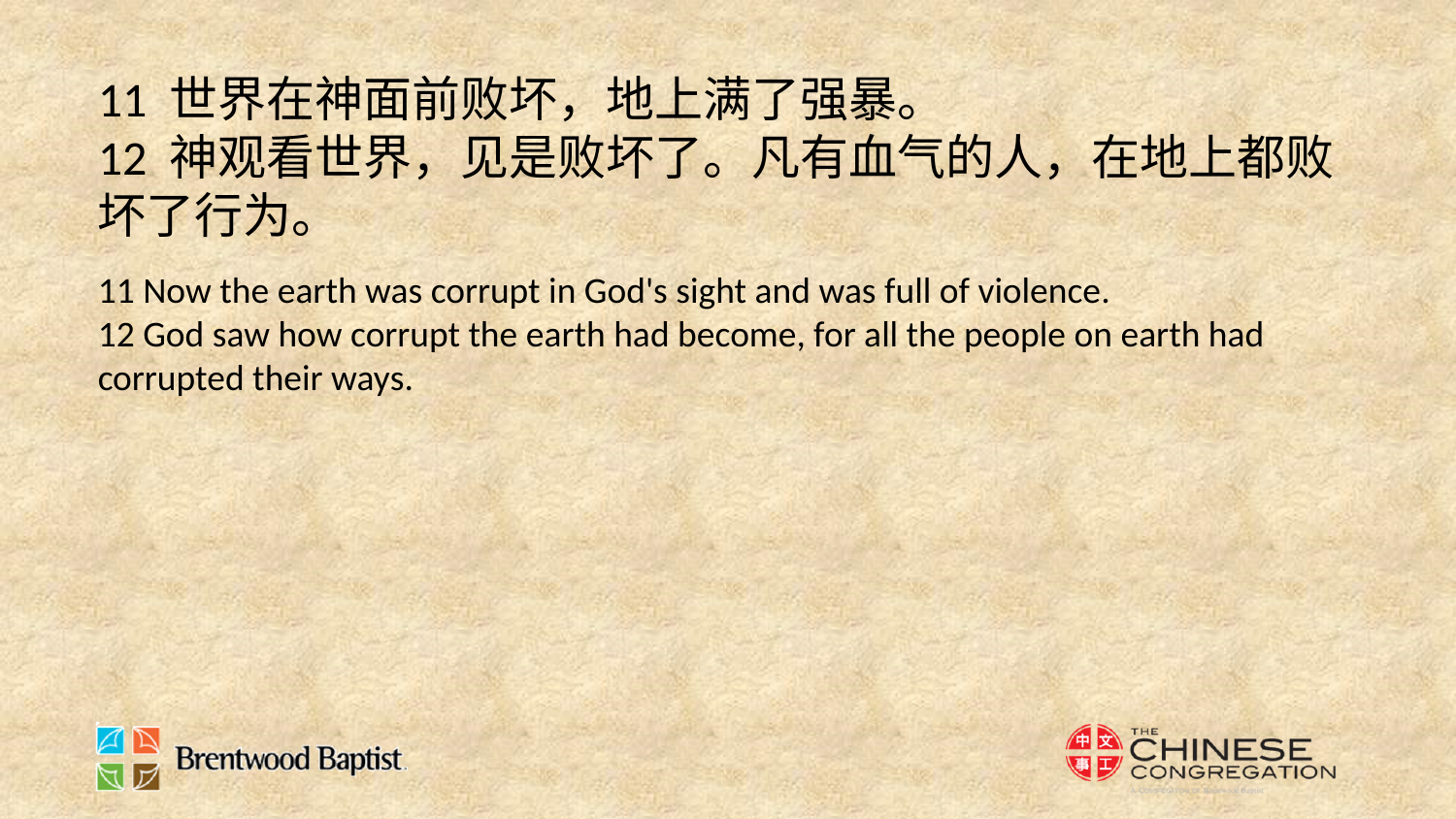

11 世界在神面前败坏，地上满了强暴。
12 神观看世界，见是败坏了。凡有血气的人，在地上都败坏了行为。

11 Now the earth was corrupt in God's sight and was full of violence.
12 God saw how corrupt the earth had become, for all the people on earth had corrupted their ways.